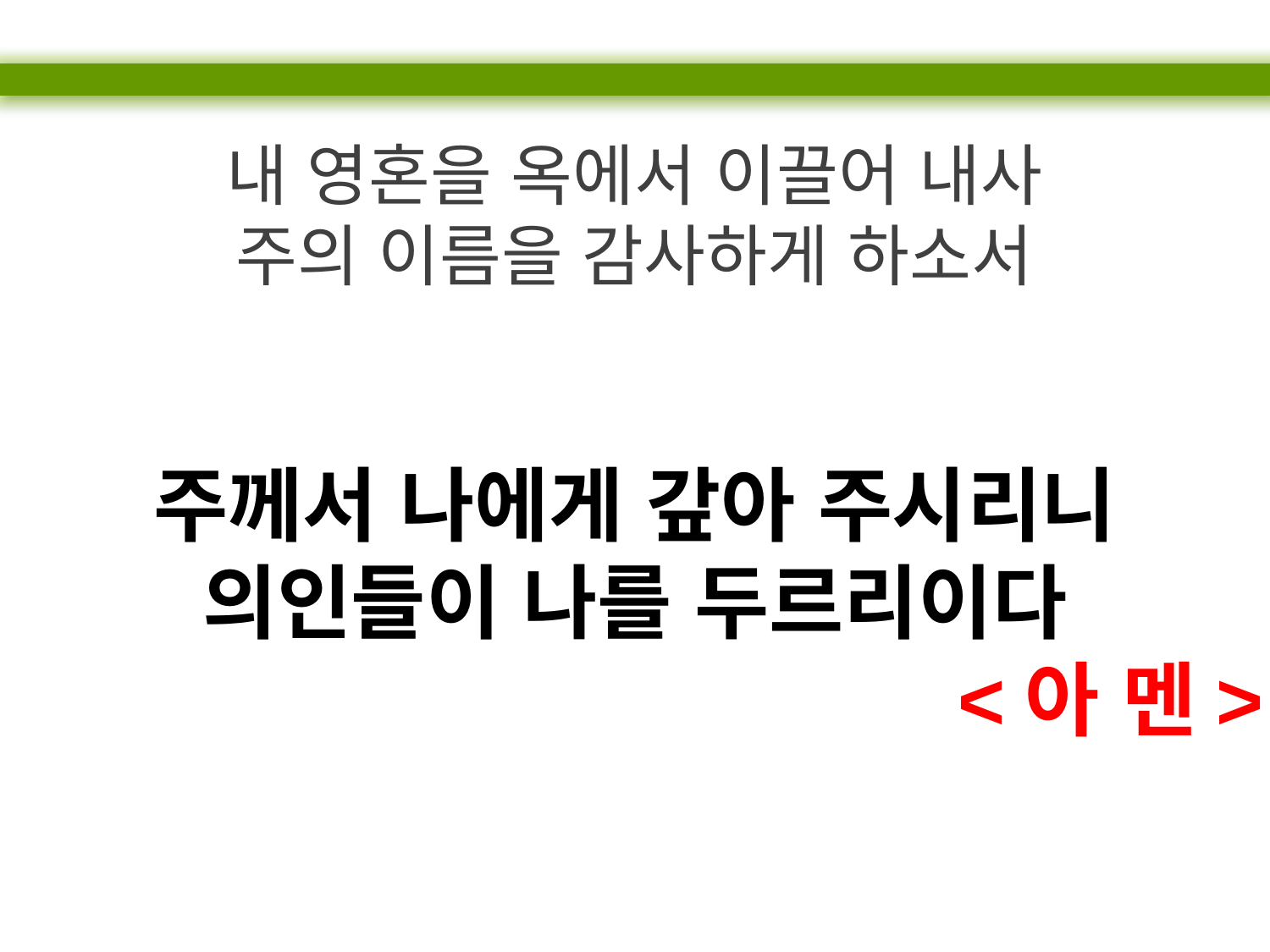

내 영혼을 옥에서 이끌어 내사
주의 이름을 감사하게 하소서
주께서 나에게 갚아 주시리니
의인들이 나를 두르리이다
<아 멘>